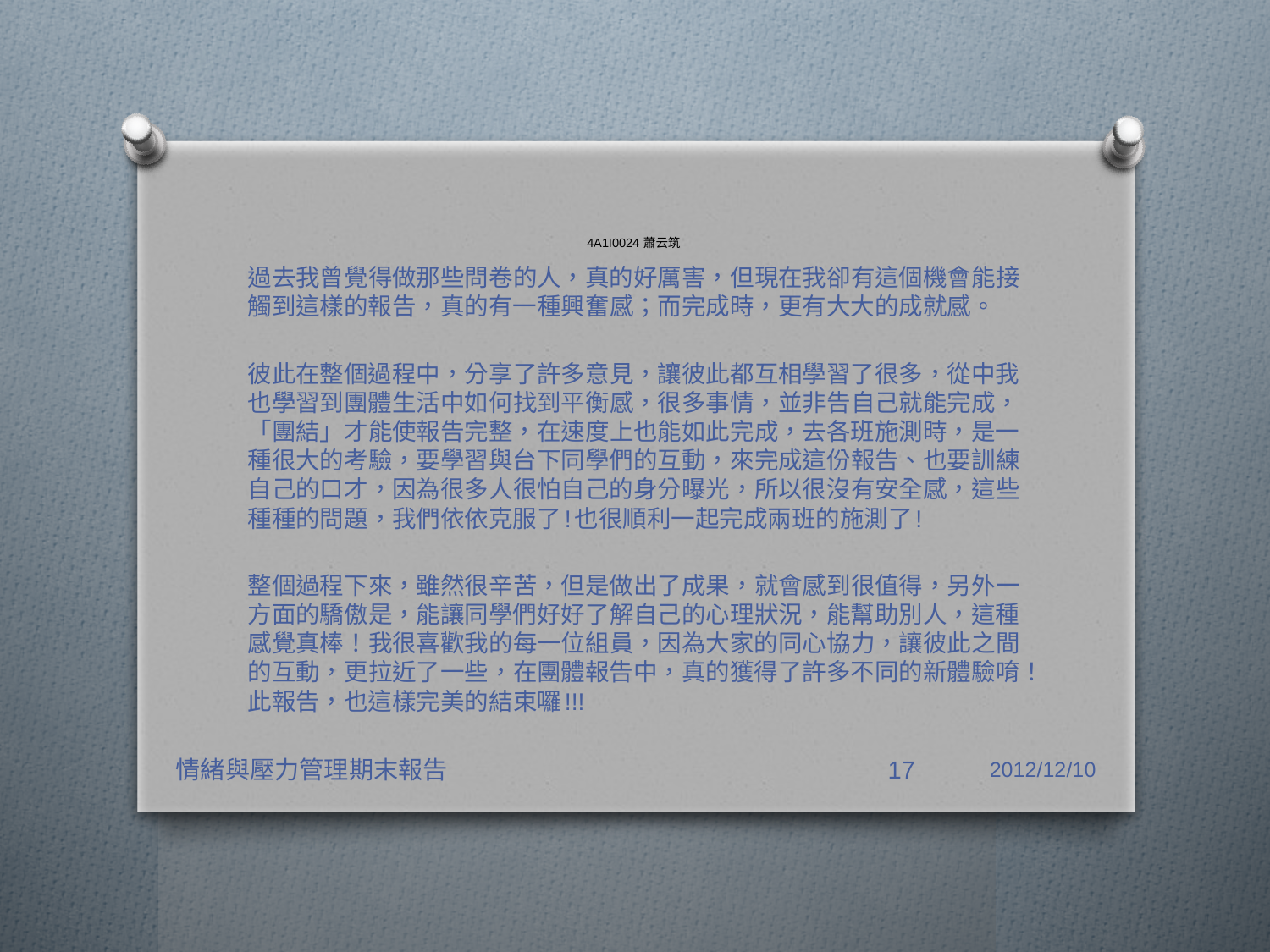

# 4A1I0024 蕭云筑
過去我曾覺得做那些問卷的人，真的好厲害，但現在我卻有這個機會能接觸到這樣的報告，真的有一種興奮感；而完成時，更有大大的成就感。

彼此在整個過程中，分享了許多意見，讓彼此都互相學習了很多，從中我也學習到團體生活中如何找到平衡感，很多事情，並非告自己就能完成，「團結」才能使報告完整，在速度上也能如此完成，去各班施測時，是一種很大的考驗，要學習與台下同學們的互動，來完成這份報告、也要訓練自己的口才，因為很多人很怕自己的身分曝光，所以很沒有安全感，這些種種的問題，我們依依克服了!也很順利一起完成兩班的施測了!

整個過程下來，雖然很辛苦，但是做出了成果，就會感到很值得，另外一方面的驕傲是，能讓同學們好好了解自己的心理狀況，能幫助別人，這種感覺真棒！我很喜歡我的每一位組員，因為大家的同心協力，讓彼此之間的互動，更拉近了一些，在團體報告中，真的獲得了許多不同的新體驗唷！此報告，也這樣完美的結束囉!!!

情緒與壓力管理期末報告
17
2012/12/10